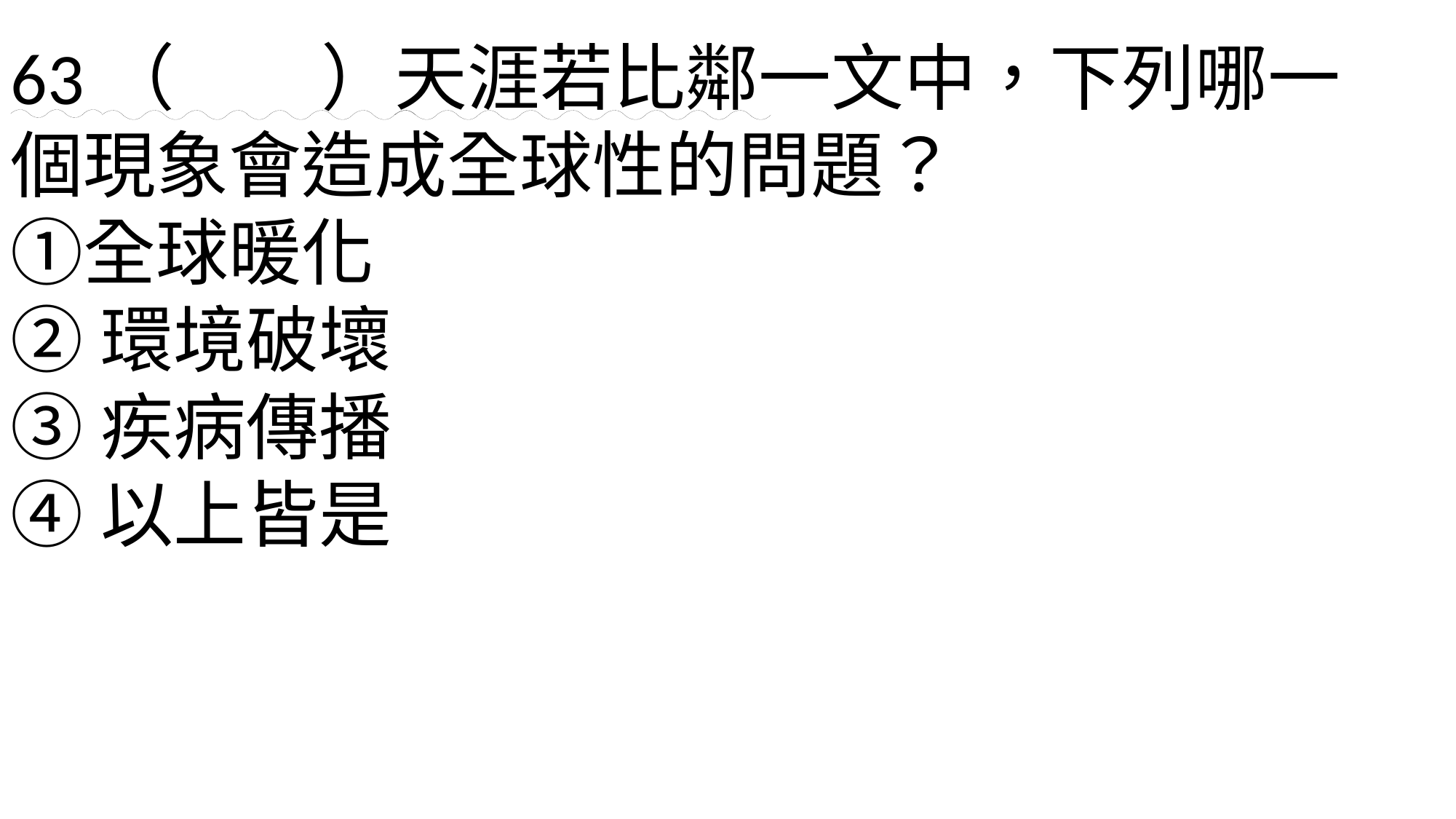

63（         ）天涯若比鄰一文中，下列哪一個現象會造成全球性的問題？　
①全球暖化
②環境破壞
③疾病傳播
④以上皆是